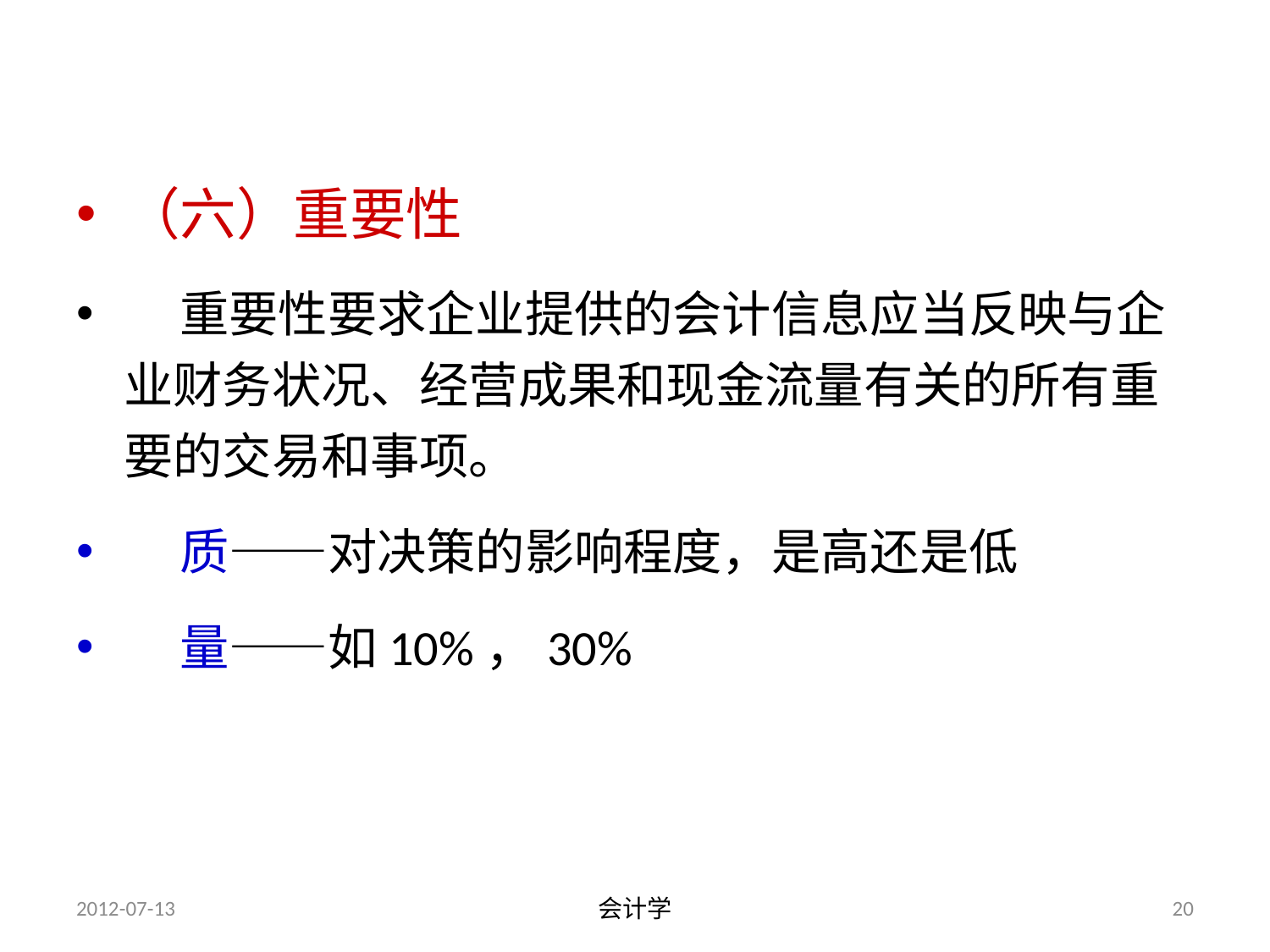

（六）重要性
    重要性要求企业提供的会计信息应当反映与企业财务状况、经营成果和现金流量有关的所有重要的交易和事项。
    质——对决策的影响程度，是高还是低
    量——如10%，30%

2012-07-13
会计学
20